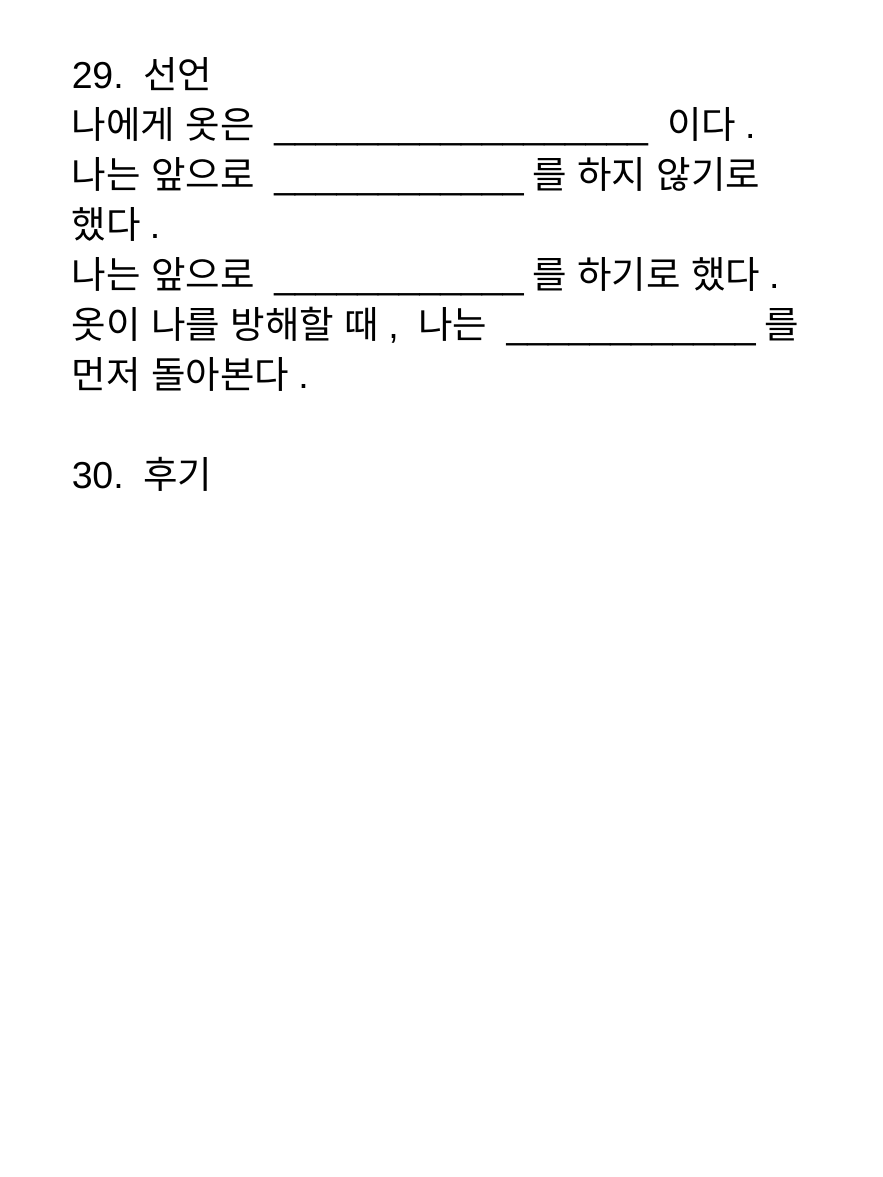

29. 선언
나에게 옷은 __________________ 이다.
나는 앞으로 ____________를 하지 않기로 했다.
나는 앞으로 ____________를 하기로 했다.
옷이 나를 방해할 때, 나는 ____________를 먼저 돌아본다.
​
30. 후기